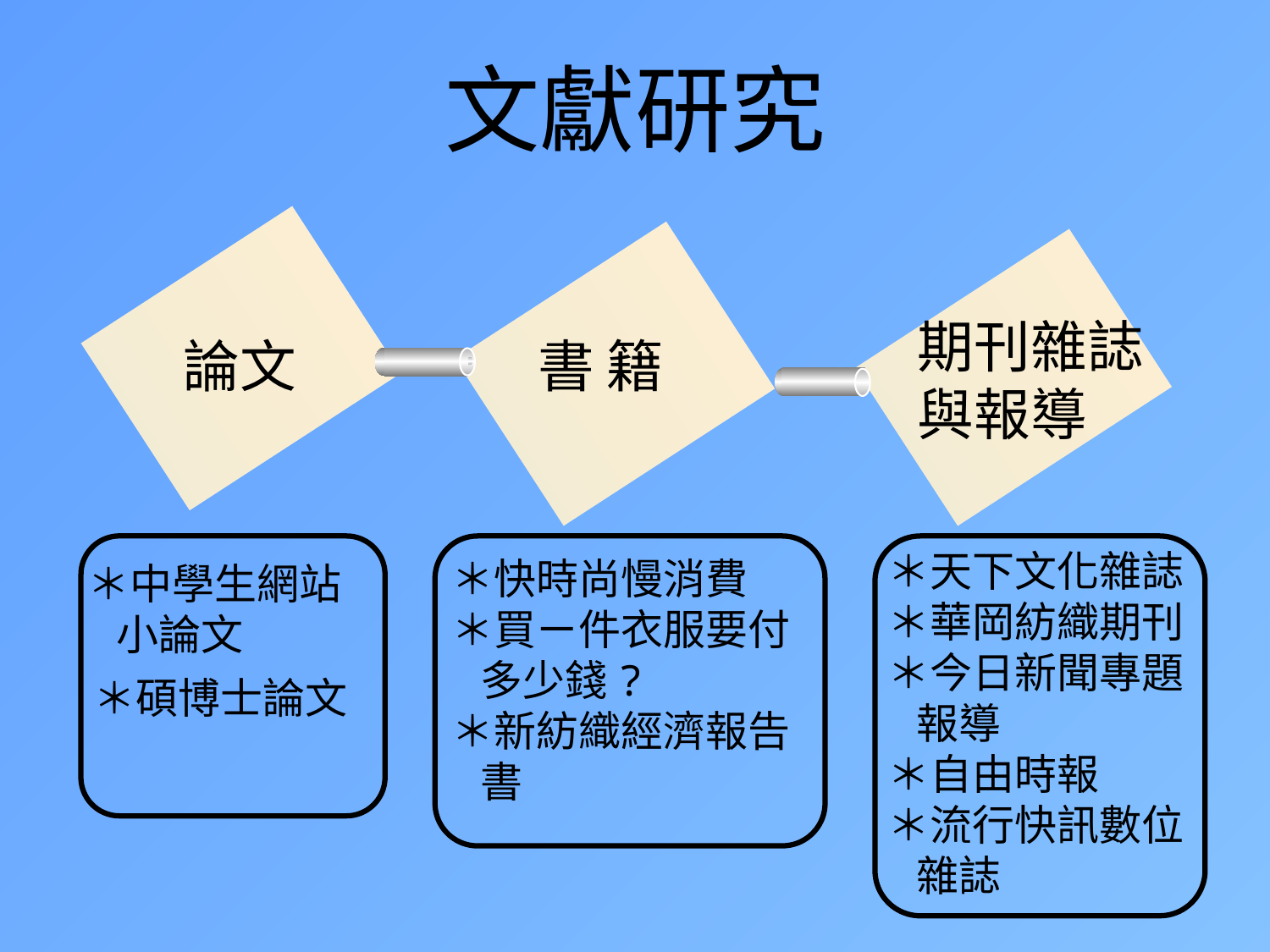

# 文獻研究

期刊雜誌
與報導
論文
書 籍

＊天下文化雜誌＊華岡紡織期刊
＊今日新聞專題
  報導
＊自由時報
＊流行快訊數位
  雜誌
＊快時尚慢消費
＊買ㄧ件衣服要付
  多少錢?
＊新紡織經濟報告
  書
＊中學生網站
  小論文
＊碩博士論文